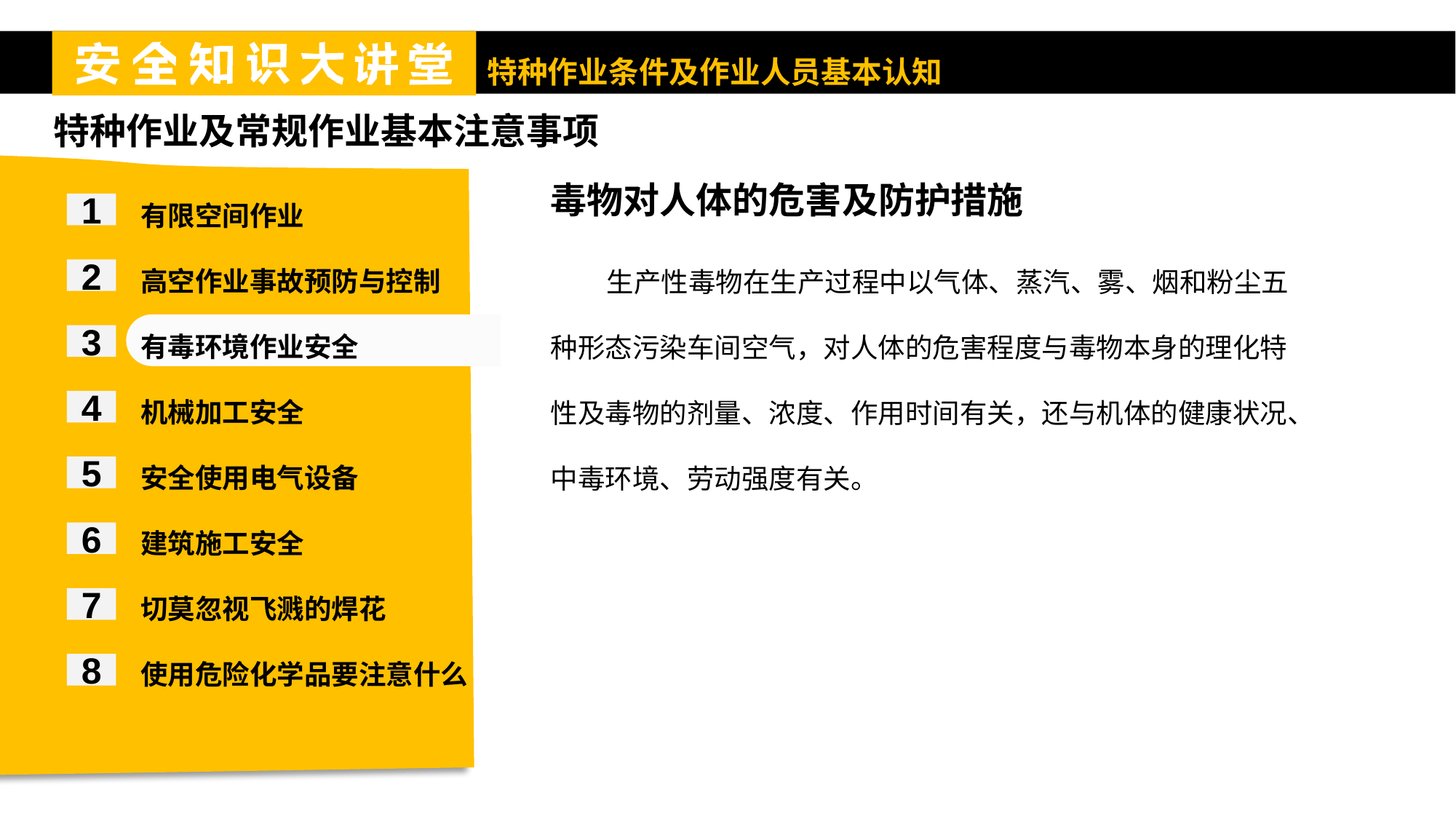

特种作业及常规作业基本注意事项

有限空间作业
高空作业事故预防与控制
有毒环境作业安全
机械加工安全
安全使用电气设备
建筑施工安全
切莫忽视飞溅的焊花
使用危险化学品要注意什么
毒物对人体的危害及防护措施
1
        生产性毒物在生产过程中以气体、蒸汽、雾、烟和粉尘五种形态污染车间空气，对人体的危害程度与毒物本身的理化特性及毒物的剂量、浓度、作用时间有关，还与机体的健康状况、中毒环境、劳动强度有关。
2
3
4
5
6
7
8